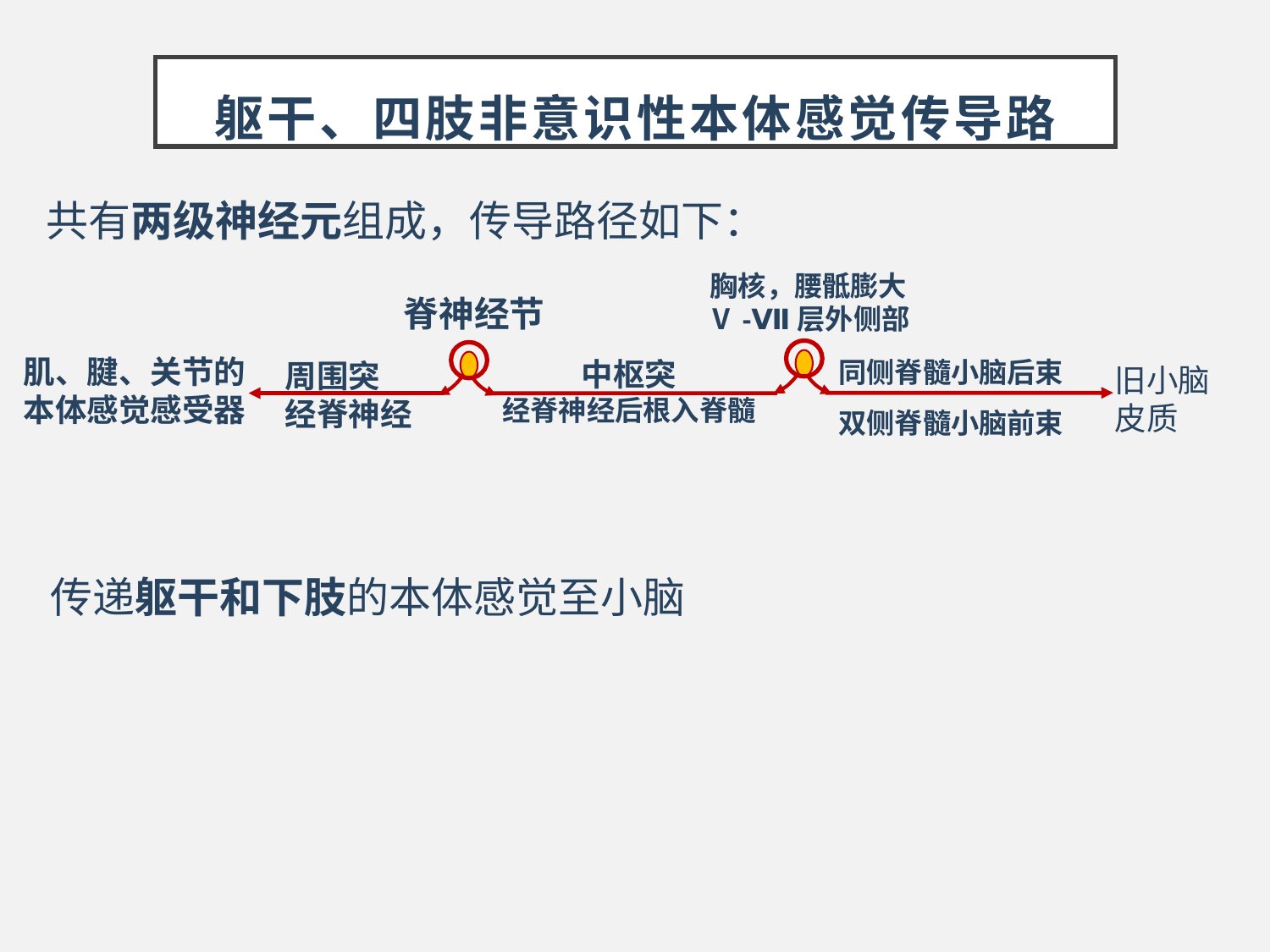

躯干、四肢非意识性本体感觉传导路
共有两级神经元组成，传导路径如下：
胸核，腰骶膨大Ⅴ-Ⅶ层外侧部
脊神经节
中枢突
经脊神经后根入脊髓
周围突
经脊神经

肌、腱、关节的本体感觉感受器
同侧脊髓小脑后束
双侧脊髓小脑前束
旧小脑皮质
传递躯干和下肢的本体感觉至小脑